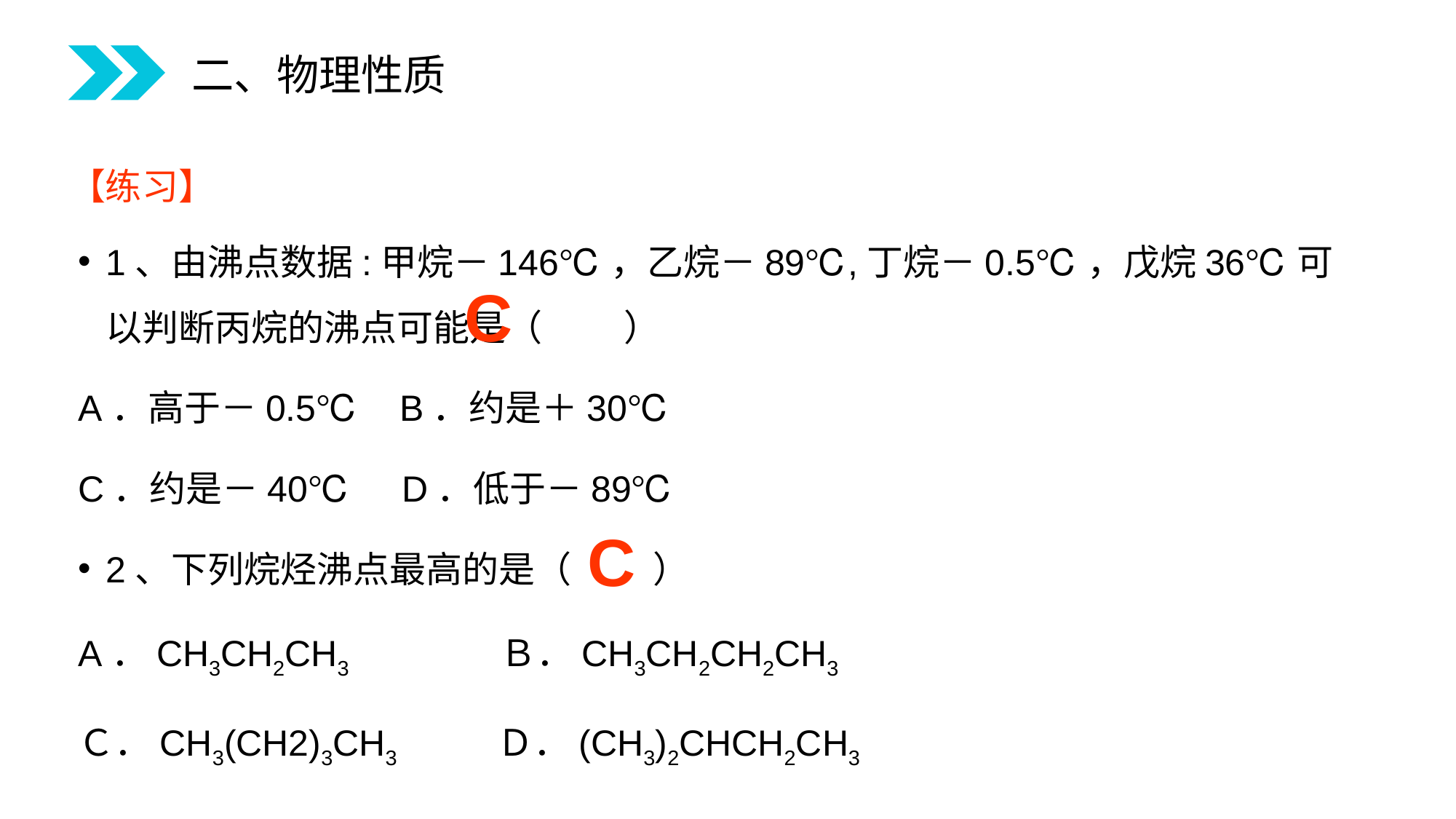

二、物理性质
【练习】
1、由沸点数据:甲烷－146℃，乙烷－89℃,丁烷－0.5℃，戊烷36℃可以判断丙烷的沸点可能是（          ）
A．高于－0.5℃    B．约是＋30℃
C．约是－40℃     D．低于－89℃
2、下列烷烃沸点最高的是（          ）
A．CH3CH2CH3              Ｂ．CH3CH2CH2CH3
Ｃ．CH3(CH2)3CH3         Ｄ．(CH3)2CHCH2CH3
C
C